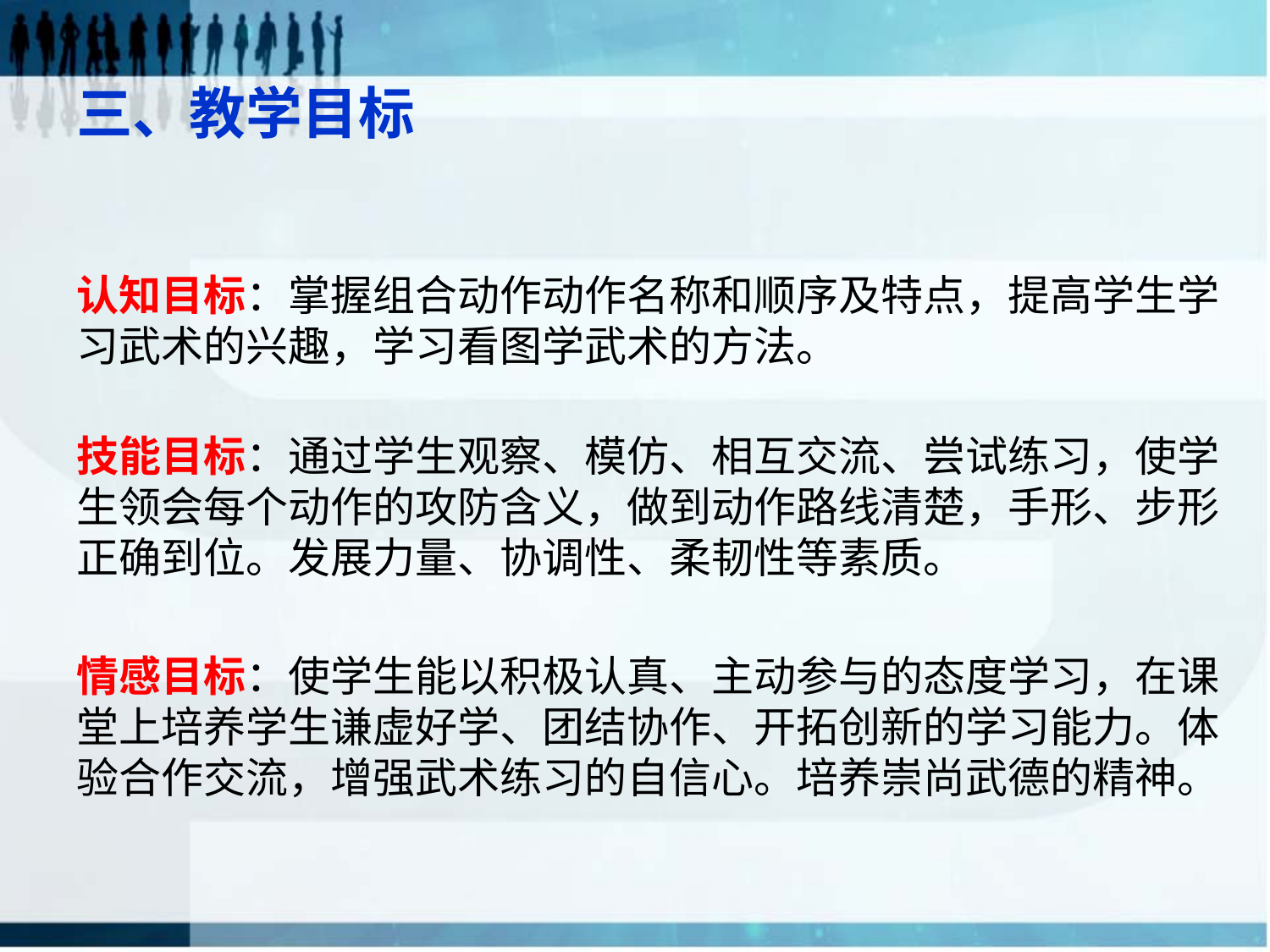

# 三、教学目标
认知目标：掌握组合动作动作名称和顺序及特点，提高学生学习武术的兴趣，学习看图学武术的方法。
技能目标：通过学生观察、模仿、相互交流、尝试练习，使学生领会每个动作的攻防含义，做到动作路线清楚，手形、步形正确到位。发展力量、协调性、柔韧性等素质。

情感目标：使学生能以积极认真、主动参与的态度学习，在课堂上培养学生谦虚好学、团结协作、开拓创新的学习能力。体验合作交流，增强武术练习的自信心。培养崇尚武德的精神。